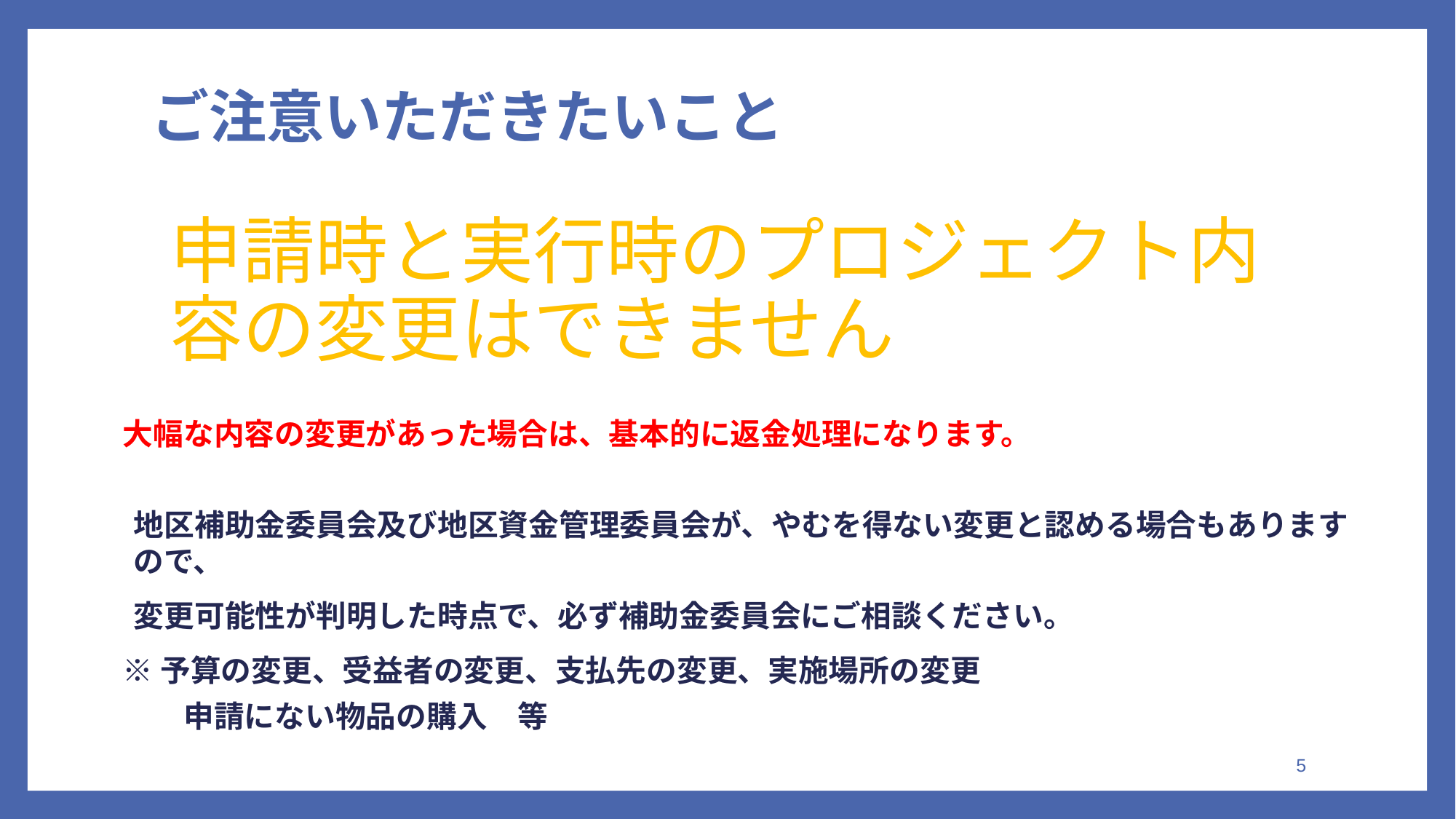

# ご注意いただきたいこと
申請時と実行時のプロジェクト内容の変更はできません

大幅な内容の変更があった場合は、基本的に返金処理になります。

地区補助金委員会及び地区資金管理委員会が、やむを得ない変更と認める場合もありますので、
変更可能性が判明した時点で、必ず補助金委員会にご相談ください。
※予算の変更、受益者の変更、支払先の変更、実施場所の変更
　　申請にない物品の購入　等

5